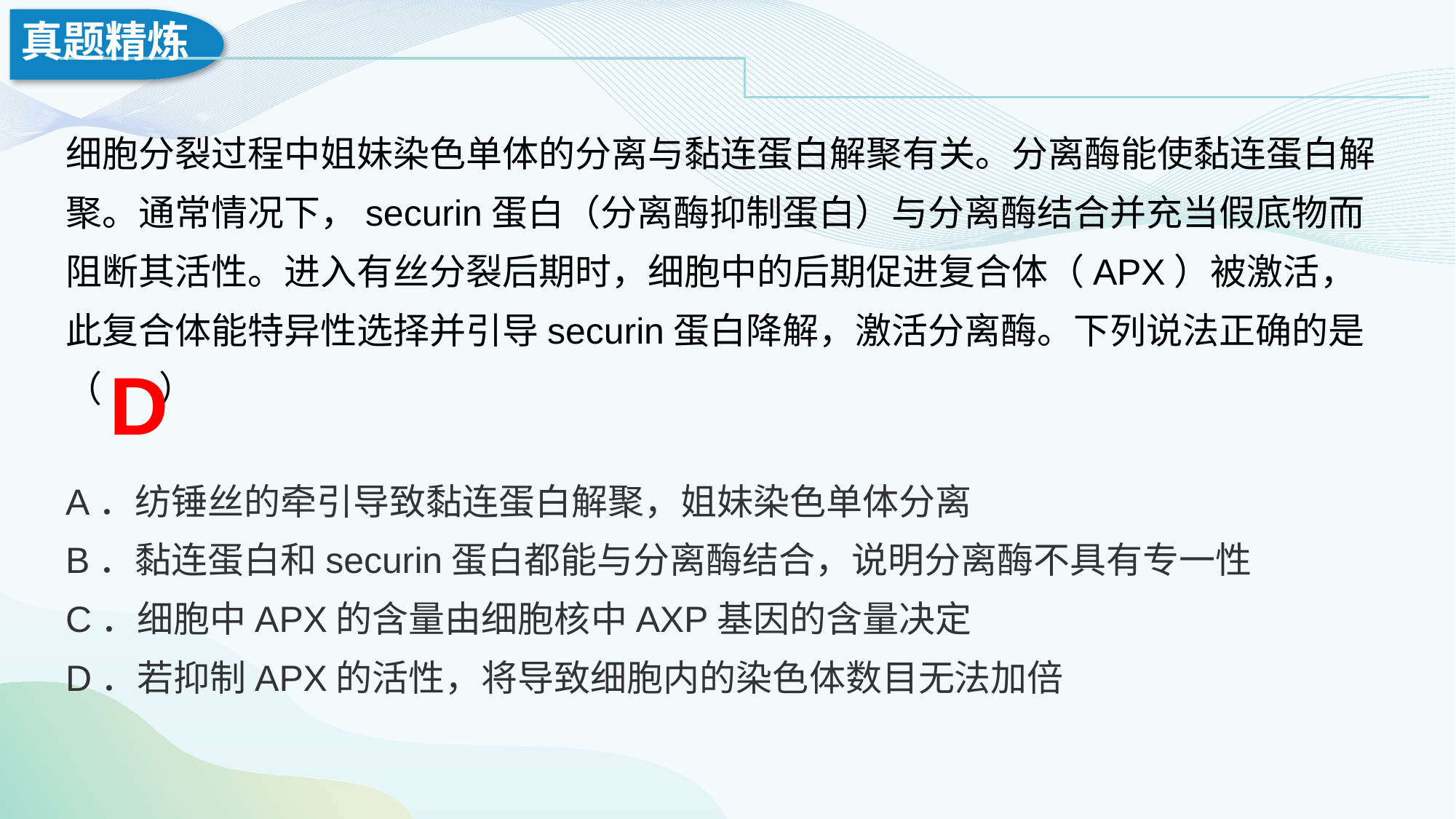

细胞分裂过程中姐妹染色单体的分离与黏连蛋白解聚有关。分离酶能使黏连蛋白解聚。通常情况下，securin蛋白（分离酶抑制蛋白）与分离酶结合并充当假底物而阻断其活性。进入有丝分裂后期时，细胞中的后期促进复合体（APX）被激活，此复合体能特异性选择并引导securin蛋白降解，激活分离酶。下列说法正确的是（       ）
D
A．纺锤丝的牵引导致黏连蛋白解聚，姐妹染色单体分离
B．黏连蛋白和securin蛋白都能与分离酶结合，说明分离酶不具有专一性
C．细胞中APX的含量由细胞核中AXP基因的含量决定
D．若抑制APX的活性，将导致细胞内的染色体数目无法加倍